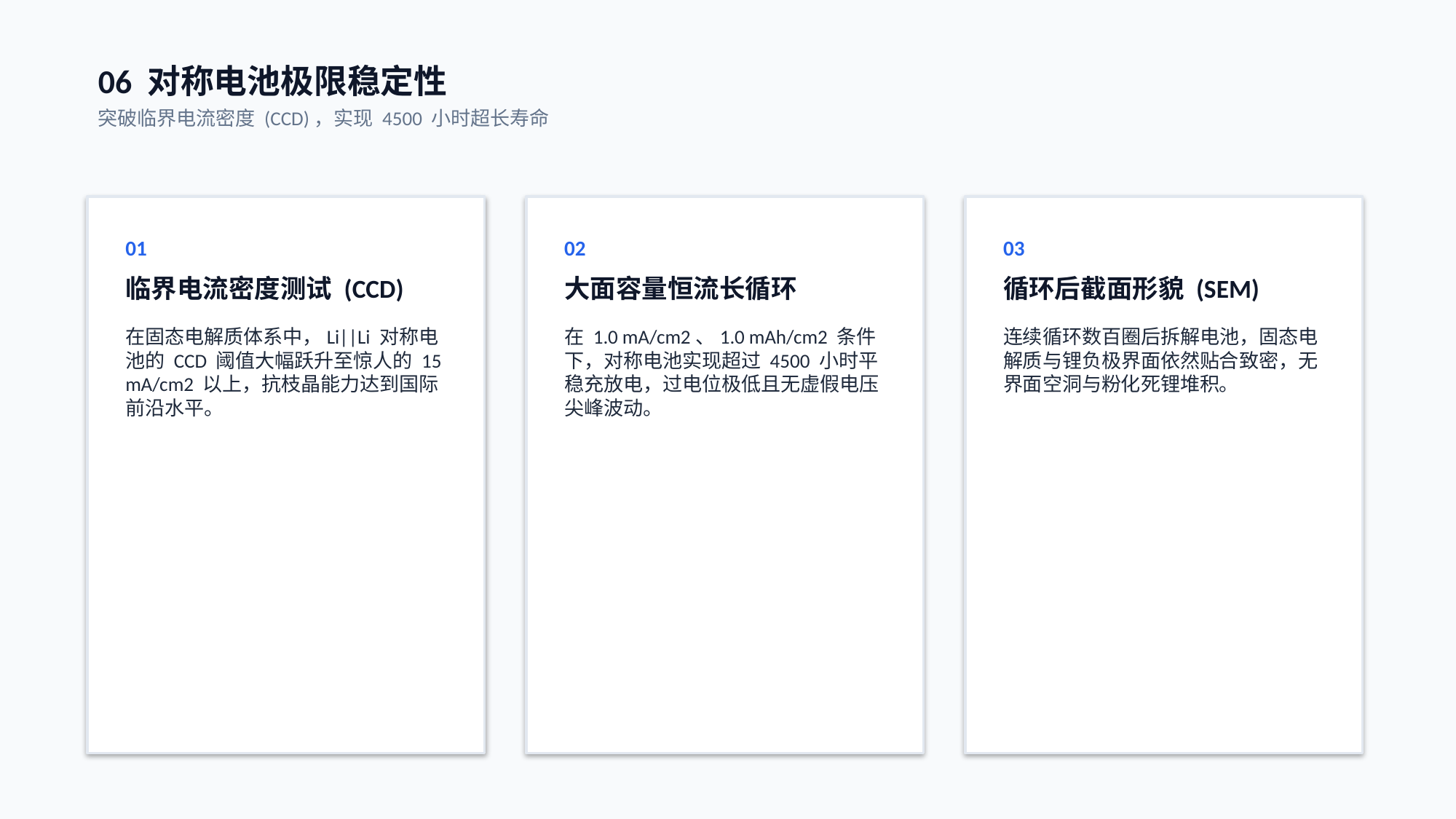

06 对称电池极限稳定性
突破临界电流密度 (CCD)，实现 4500 小时超长寿命

01
临界电流密度测试 (CCD)
在固态电解质体系中，Li||Li 对称电池的 CCD 阈值大幅跃升至惊人的 15 mA/cm2 以上，抗枝晶能力达到国际前沿水平。
02
大面容量恒流长循环
在 1.0 mA/cm2、1.0 mAh/cm2 条件下，对称电池实现超过 4500 小时平稳充放电，过电位极低且无虚假电压尖峰波动。
03
循环后截面形貌 (SEM)
连续循环数百圈后拆解电池，固态电解质与锂负极界面依然贴合致密，无界面空洞与粉化死锂堆积。